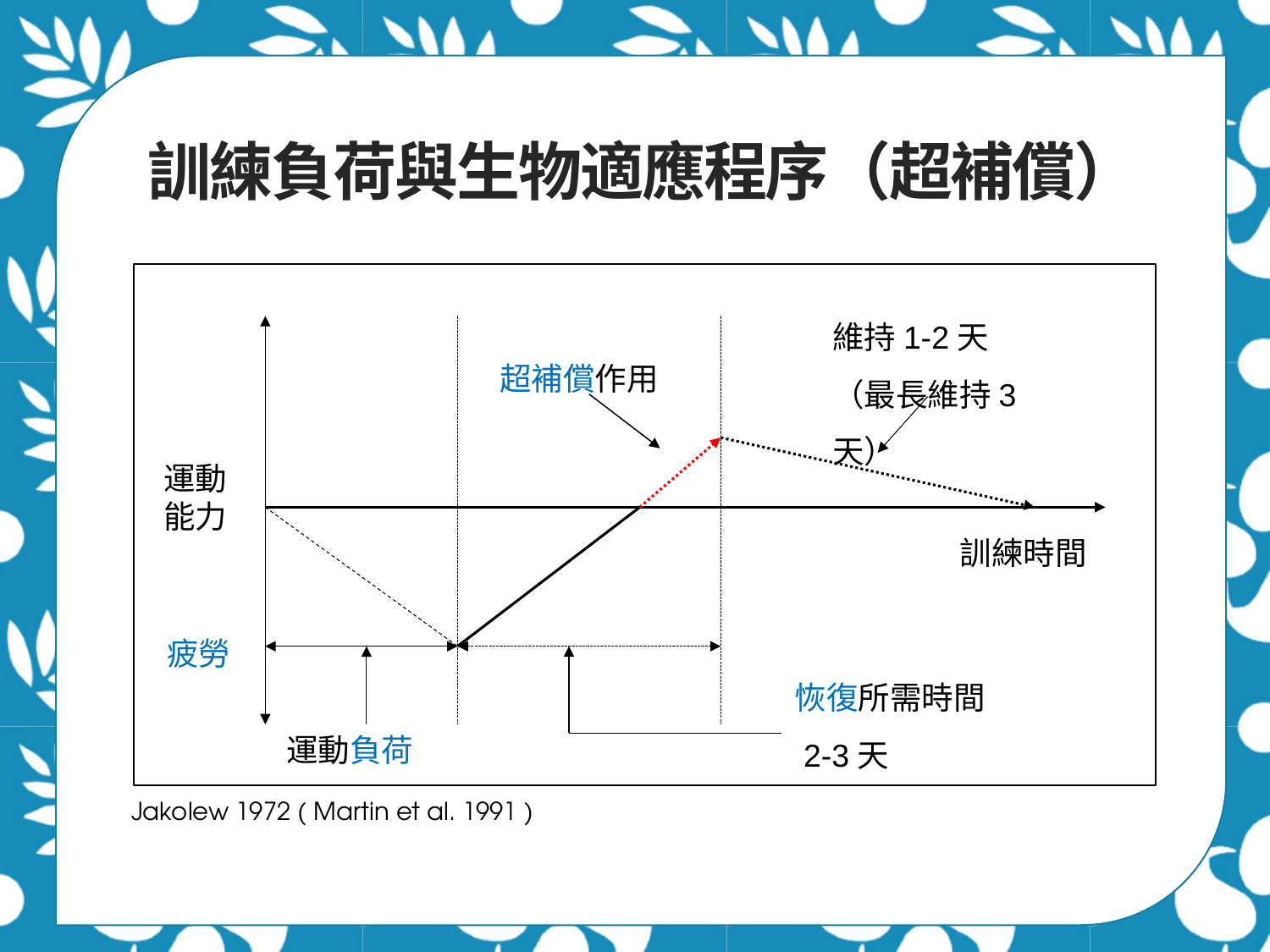

訓練負荷與生物適應程序（超補償）

維持1-2天
（最長維持3天）

超補償作用

運動能力

訓練時間
疲勞

恢復所需時間
 2-3天
運動負荷

Jakolew 1972 ( Martin et al. 1991 )